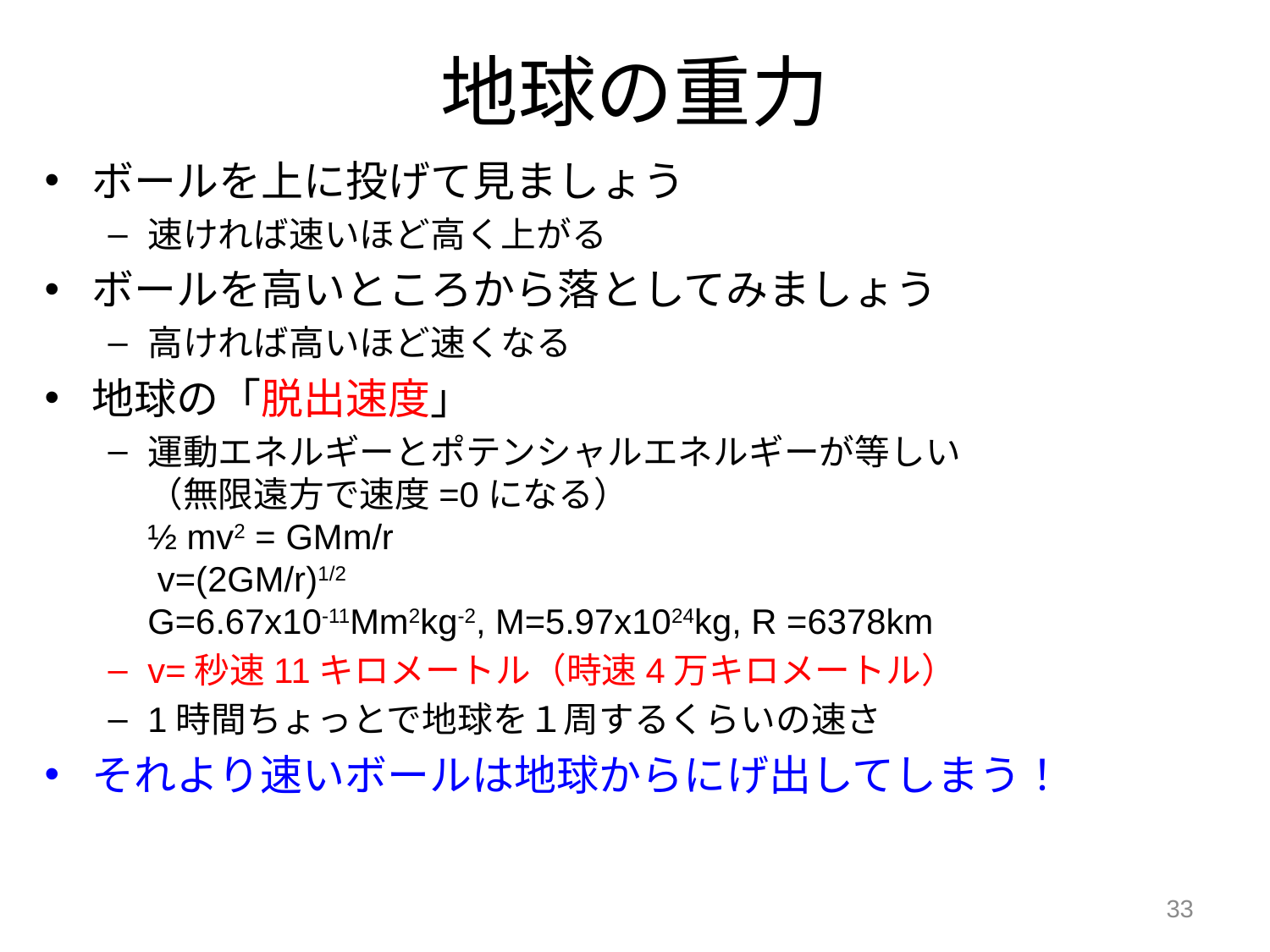

# 地球の重力
ボールを上に投げて見ましょう
速ければ速いほど高く上がる
ボールを高いところから落としてみましょう
高ければ高いほど速くなる
地球の「脱出速度」
運動エネルギーとポテンシャルエネルギーが等しい
（無限遠方で速度=0になる）
½ mv2 = GMm/r
 v=(2GM/r)1/2
G=6.67x10-11Mm2kg-2, M=5.97x1024kg, R =6378km
v=秒速11キロメートル（時速4万キロメートル）
1時間ちょっとで地球を１周するくらいの速さ
それより速いボールは地球からにげ出してしまう！
33